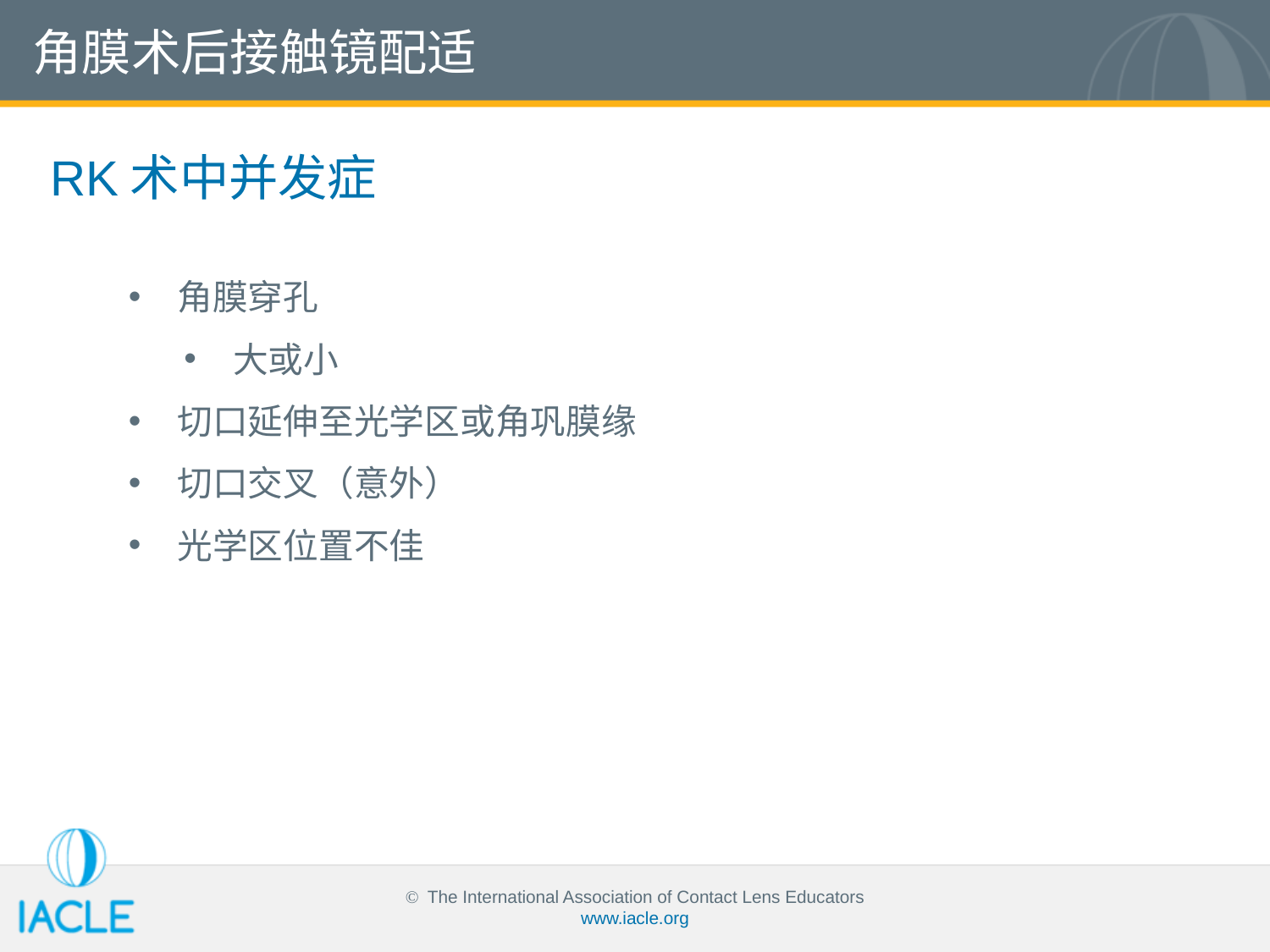

角膜术后接触镜配适
RK术中并发症
角膜穿孔
大或小
切口延伸至光学区或角巩膜缘
切口交叉（意外）
光学区位置不佳